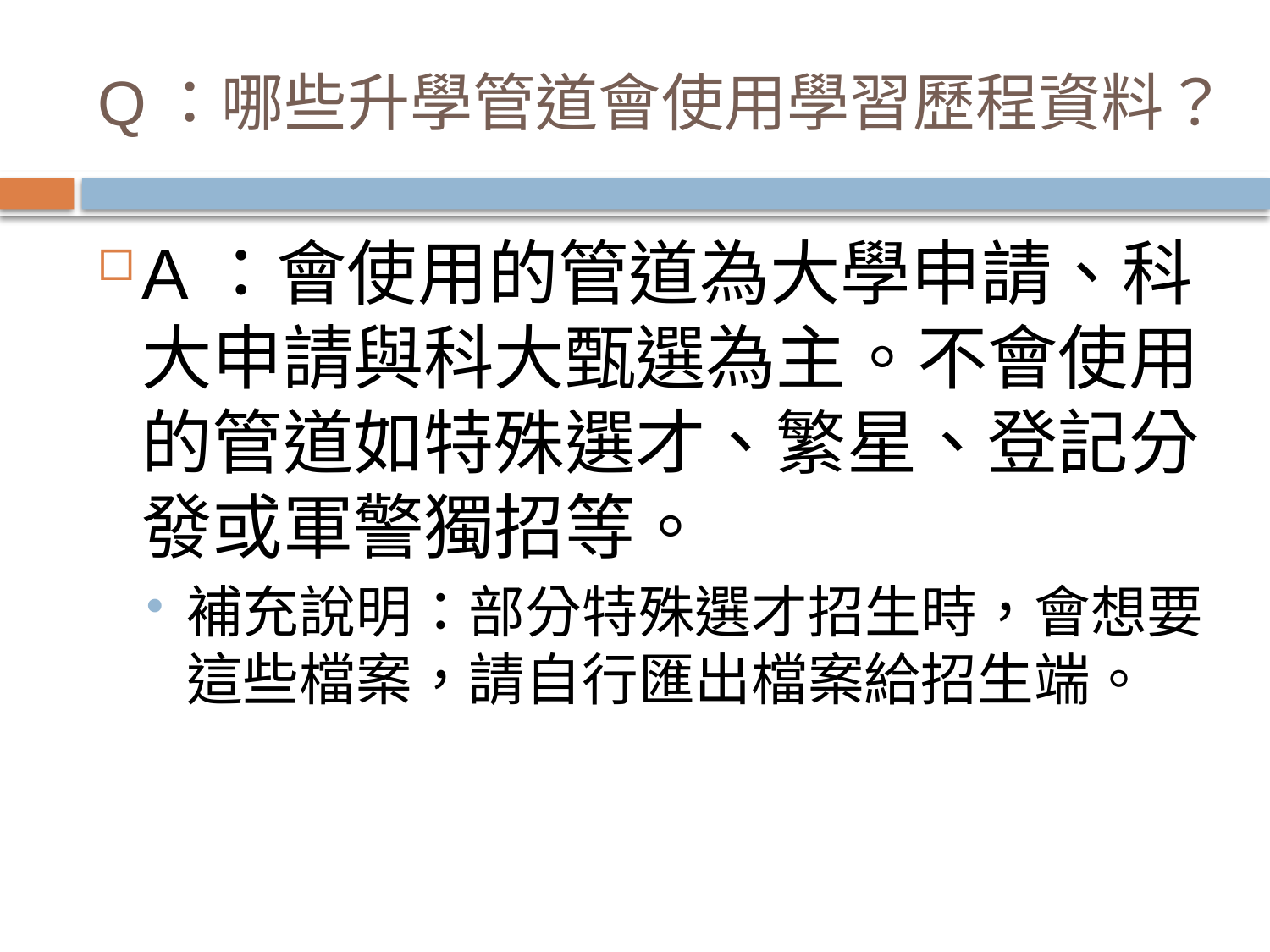

# Q：哪些升學管道會使用學習歷程資料？
A：會使用的管道為大學申請、科大申請與科大甄選為主。不會使用的管道如特殊選才、繁星、登記分發或軍警獨招等。
補充說明：部分特殊選才招生時，會想要這些檔案，請自行匯出檔案給招生端。